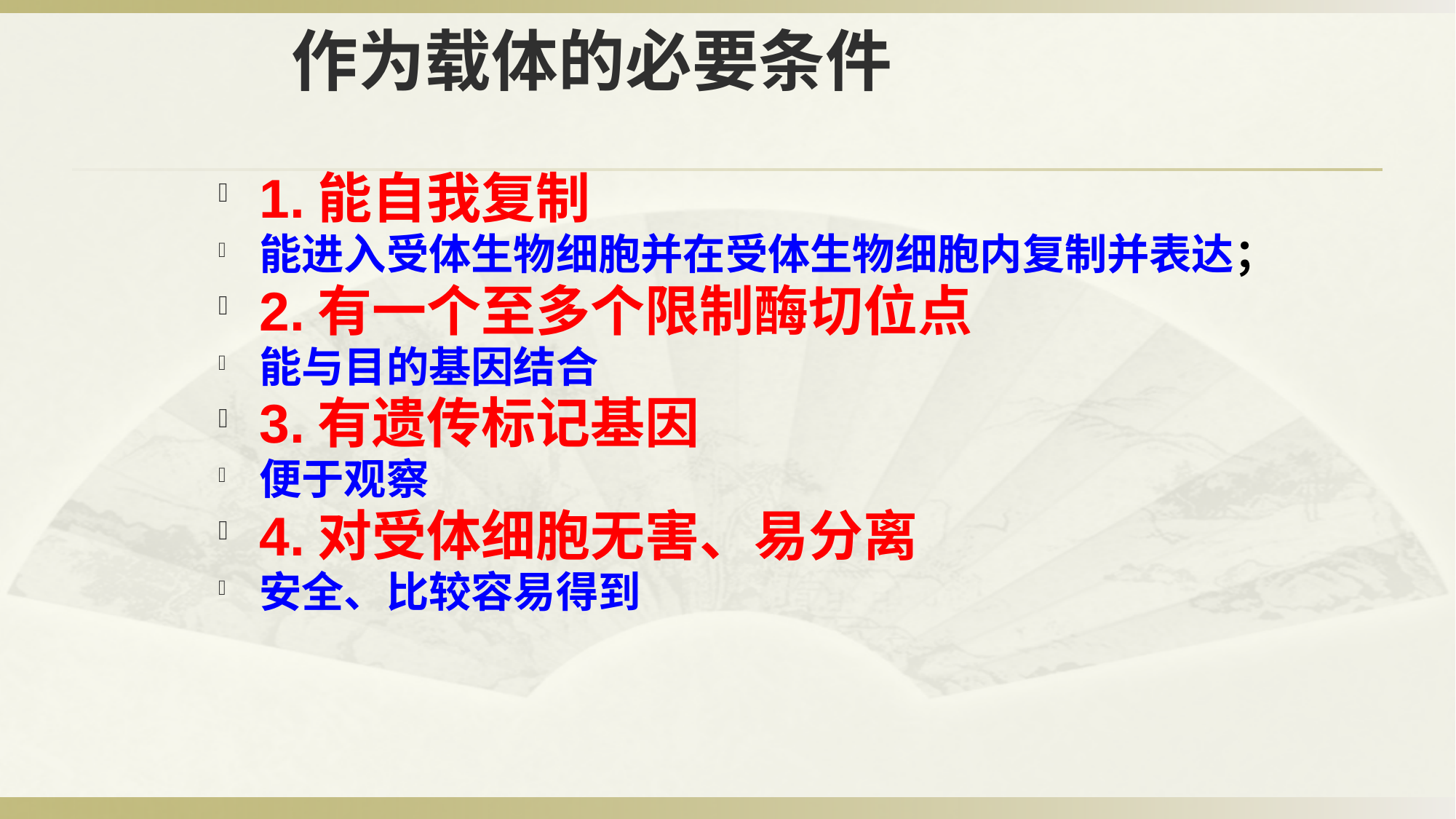

# 作为载体的必要条件
1.能自我复制
能进入受体生物细胞并在受体生物细胞内复制并表达；
2.有一个至多个限制酶切位点
能与目的基因结合
3.有遗传标记基因
便于观察
4.对受体细胞无害、易分离
安全、比较容易得到